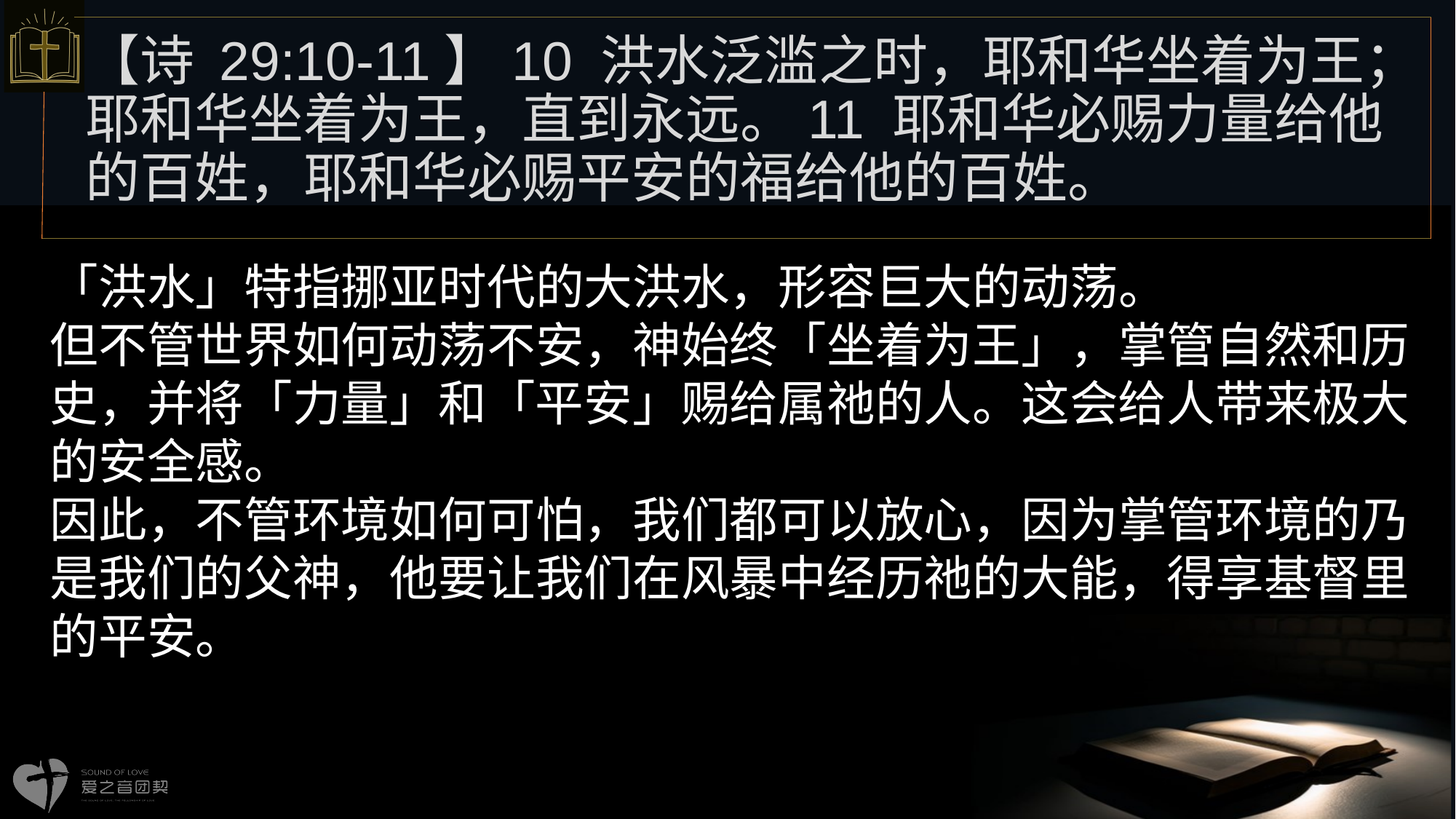

【诗 29:10-11】10 洪水泛滥之时，耶和华坐着为王；耶和华坐着为王，直到永远。11 耶和华必赐力量给他的百姓，耶和华必赐平安的福给他的百姓。
# 「洪水」特指挪亚时代的大洪水，形容巨大的动荡。 但不管世界如何动荡不安，神始终「坐着为王」，掌管自然和历史，并将「力量」和「平安」赐给属祂的人。这会给人带来极大的安全感。 因此，不管环境如何可怕，我们都可以放心，因为掌管环境的乃是我们的父神，他要让我们在风暴中经历祂的大能，得享基督里的平安。